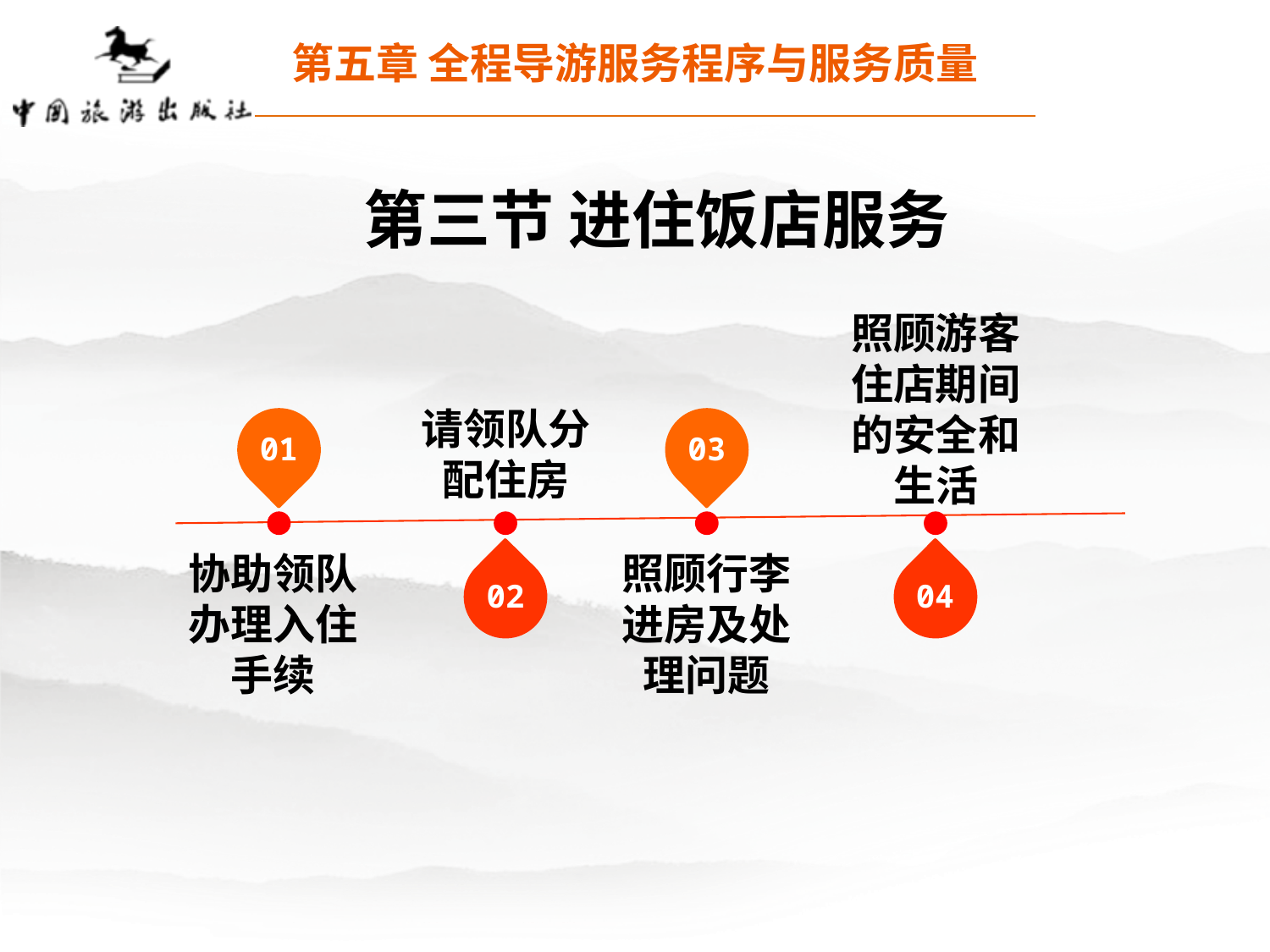

第五章 全程导游服务程序与服务质量
第三节 进住饭店服务
照顾游客住店期间的安全和生活
请领队分配住房

01

03

02

04
协助领队办理入住手续
照顾行李进房及处理问题